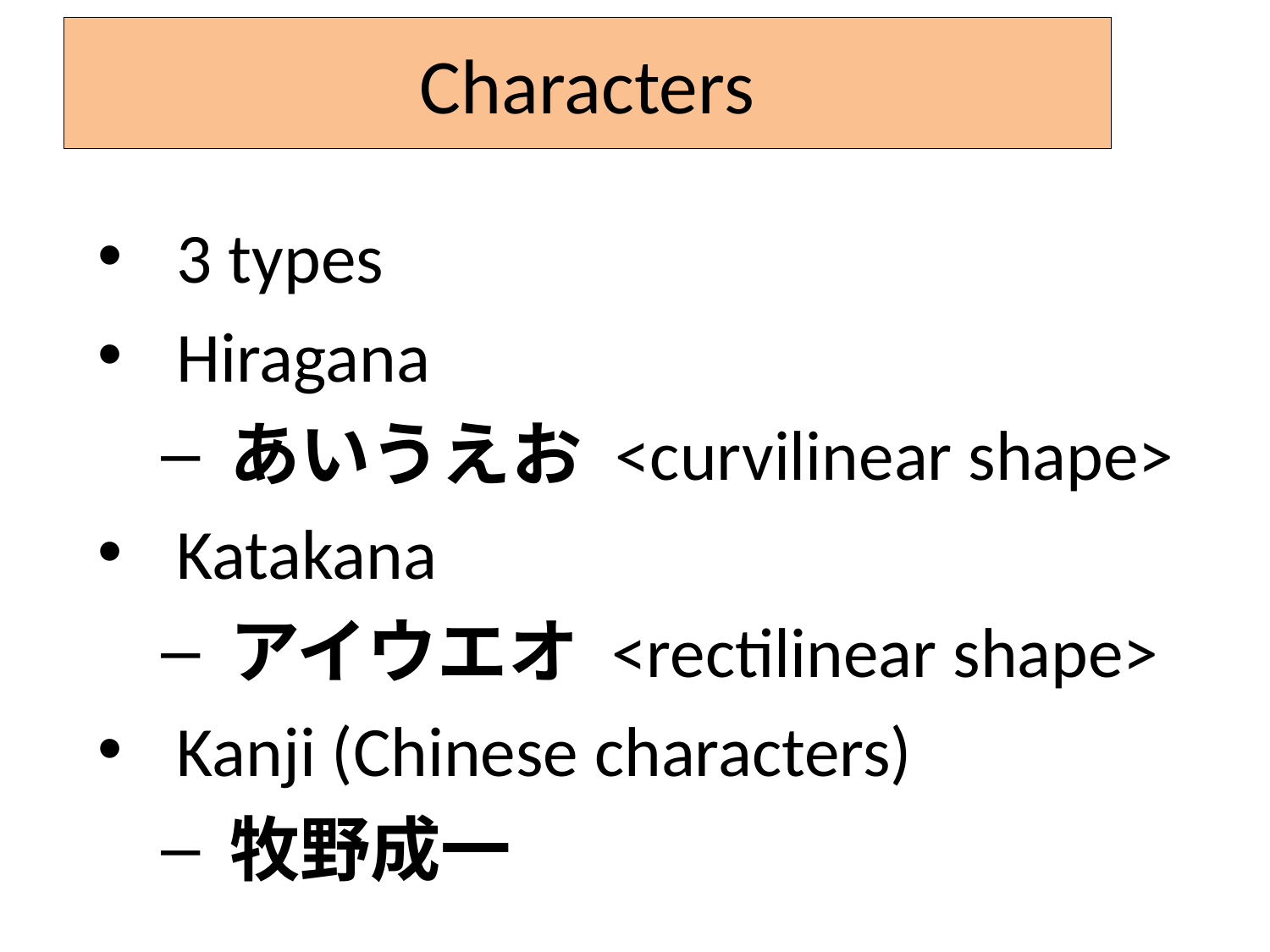

# Characters
3 types
Hiragana
あいうえお <curvilinear shape>
Katakana
アイウエオ <rectilinear shape>
Kanji (Chinese characters)
牧野成一